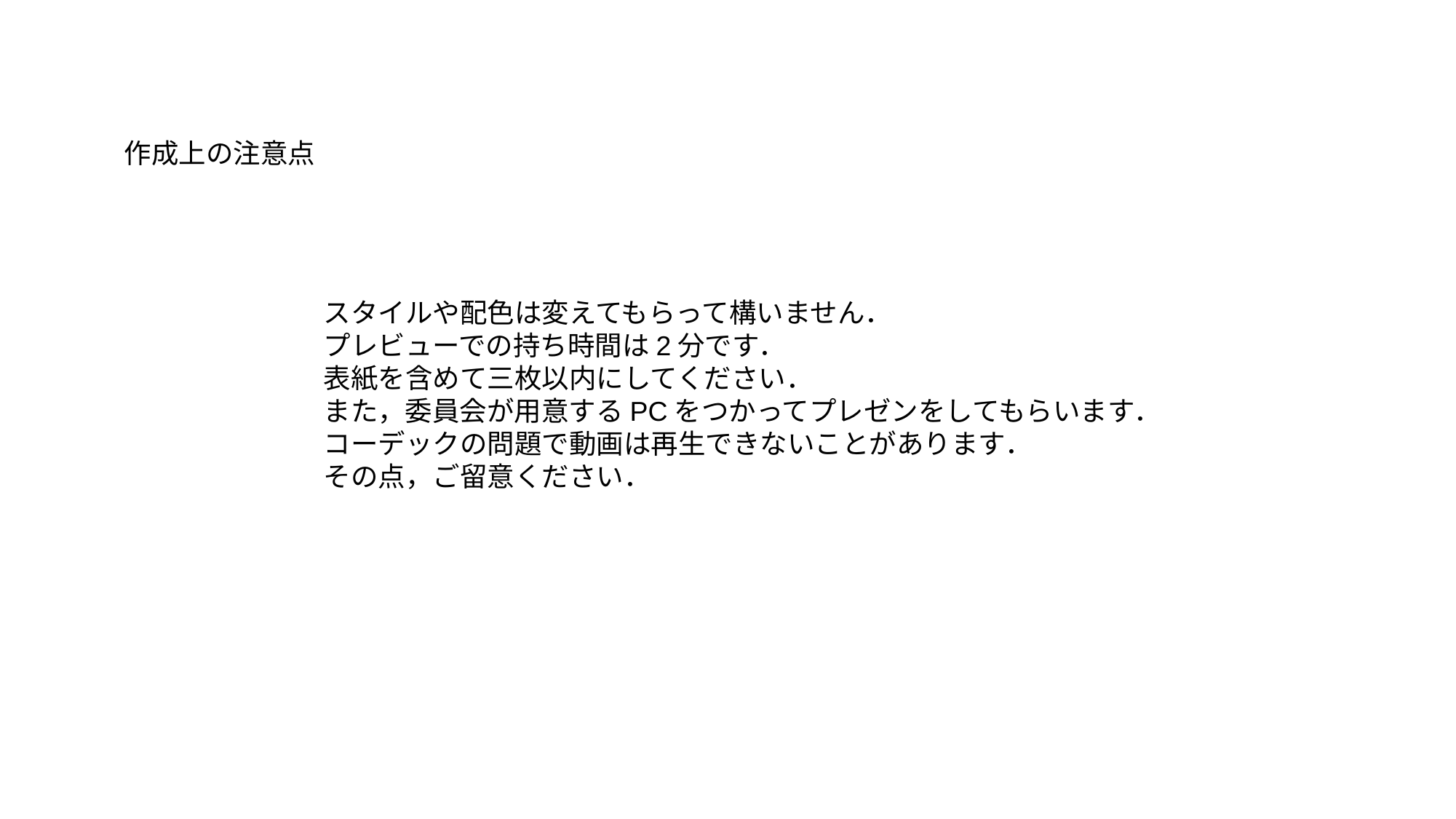

作成上の注意点
スタイルや配色は変えてもらって構いません．
プレビューでの持ち時間は2分です．
表紙を含めて三枚以内にしてください．
また，委員会が用意するPCをつかってプレゼンをしてもらいます．
コーデックの問題で動画は再生できないことがあります．
その点，ご留意ください．